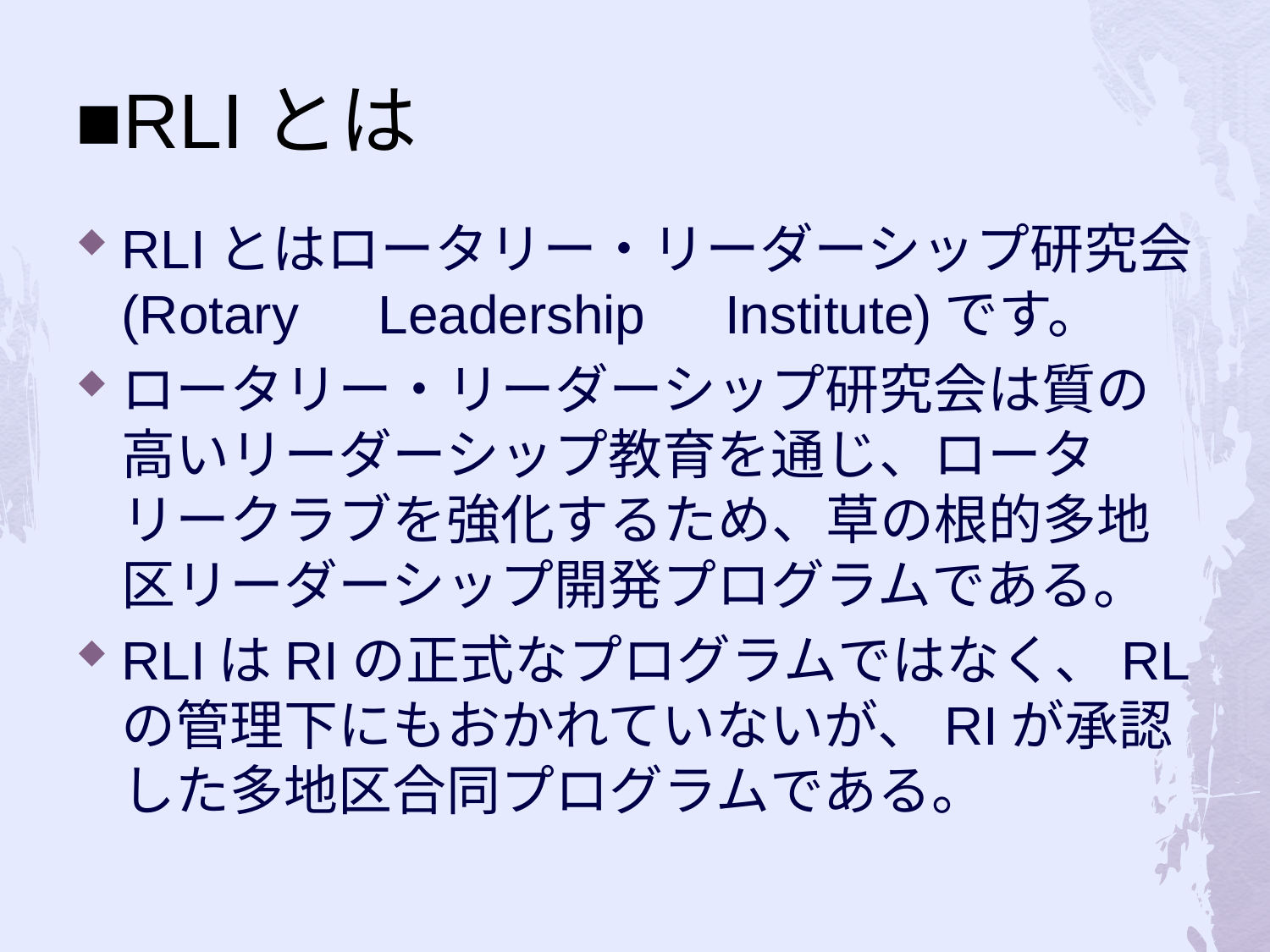

# ■RLIとは
RLIとはロータリー・リーダーシップ研究会(Rotary　Leadership　Institute)です。
ロータリー・リーダーシップ研究会は質の高いリーダーシップ教育を通じ、ロータリークラブを強化するため、草の根的多地区リーダーシップ開発プログラムである。
RLIはRIの正式なプログラムではなく、RLの管理下にもおかれていないが、RIが承認した多地区合同プログラムである。